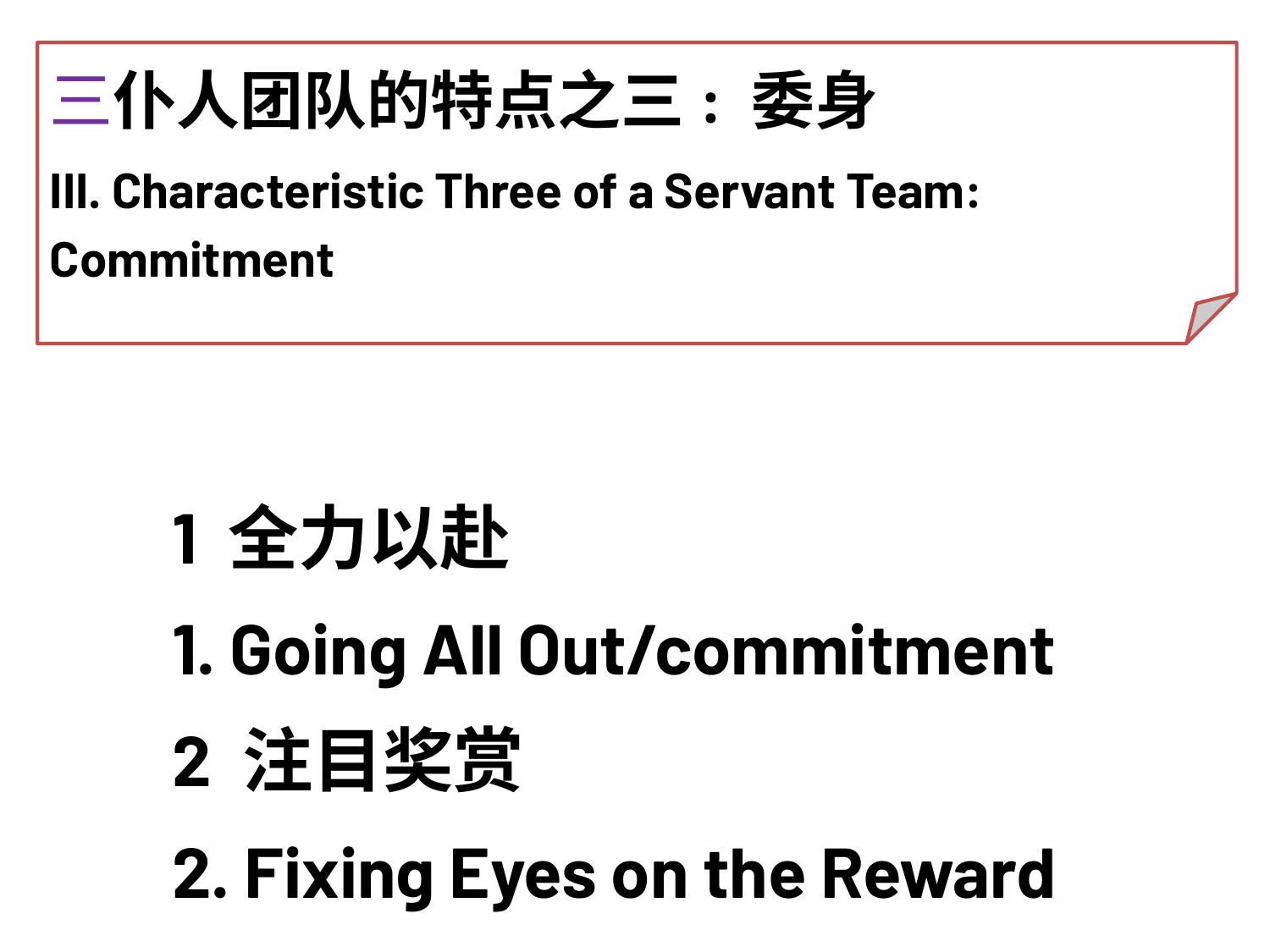

三仆人团队的特点之三: 委身
III. Characteristic Three of a Servant Team: Commitment
1 全力以赴
1. Going All Out/commitment
2 注目奖赏
2. Fixing Eyes on the Reward